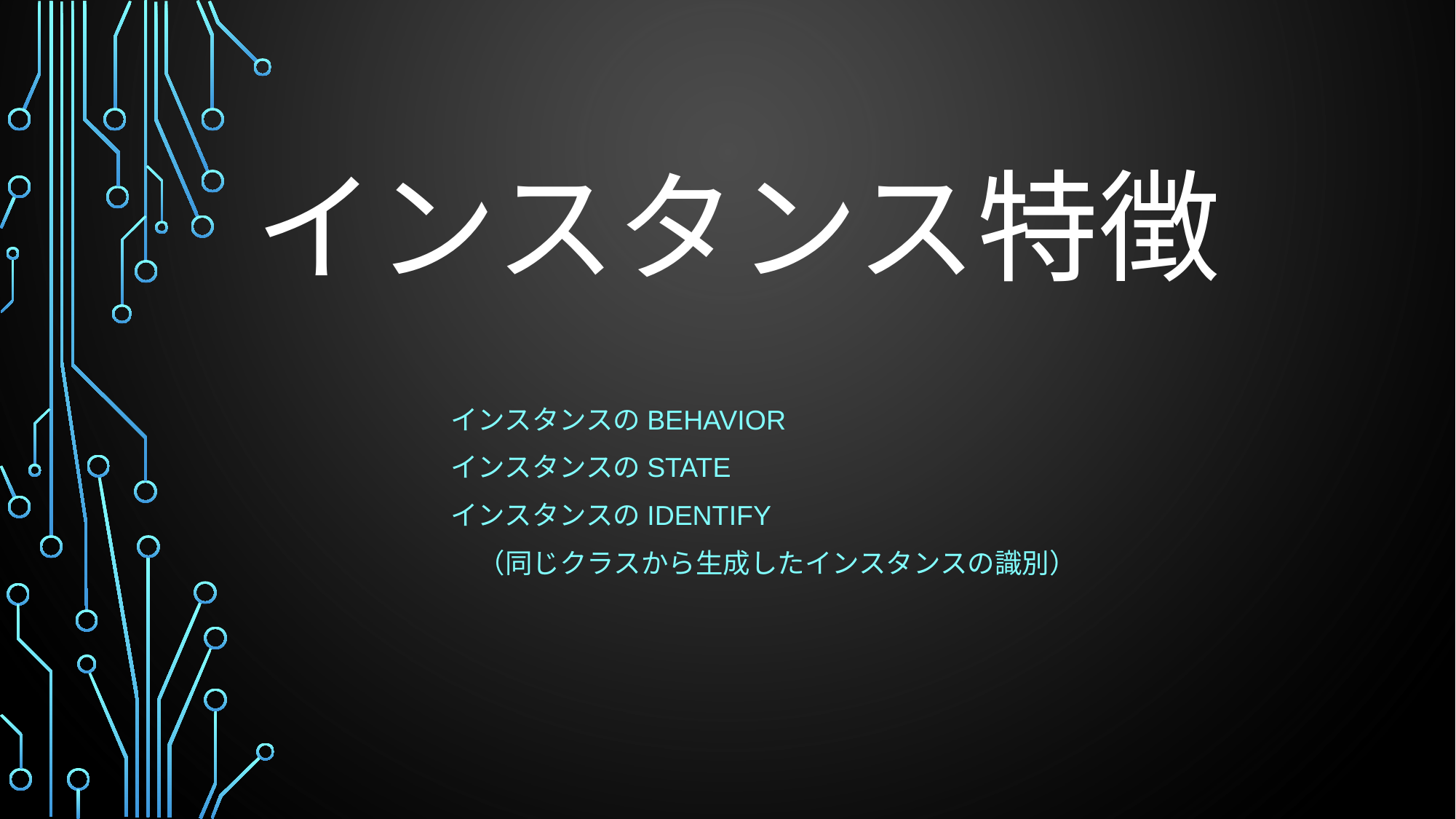

# インスタンス特徴
インスタンスのBehavior
インスタンスのState
インスタンスのIdentify
　（同じクラスから生成したインスタンスの識別）
15